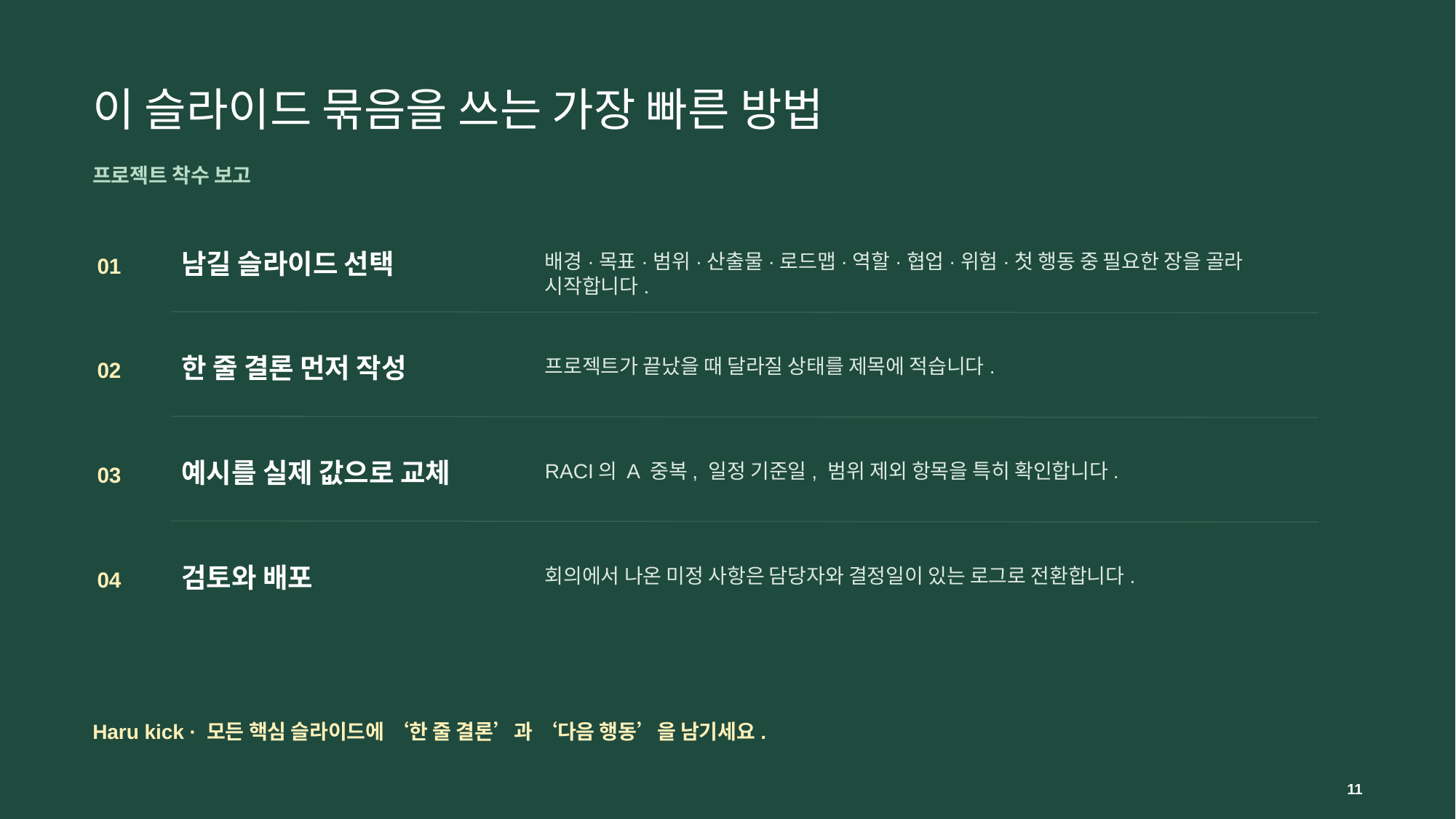

# 이 슬라이드 묶음을 쓰는 가장 빠른 방법
프로젝트 착수 보고
남길 슬라이드 선택
01
배경·목표·범위·산출물·로드맵·역할·협업·위험·첫 행동 중 필요한 장을 골라 시작합니다.

한 줄 결론 먼저 작성
02
프로젝트가 끝났을 때 달라질 상태를 제목에 적습니다.

예시를 실제 값으로 교체
03
RACI의 A 중복, 일정 기준일, 범위 제외 항목을 특히 확인합니다.

검토와 배포
04
회의에서 나온 미정 사항은 담당자와 결정일이 있는 로그로 전환합니다.
Haru kick · 모든 핵심 슬라이드에 ‘한 줄 결론’과 ‘다음 행동’을 남기세요.
11